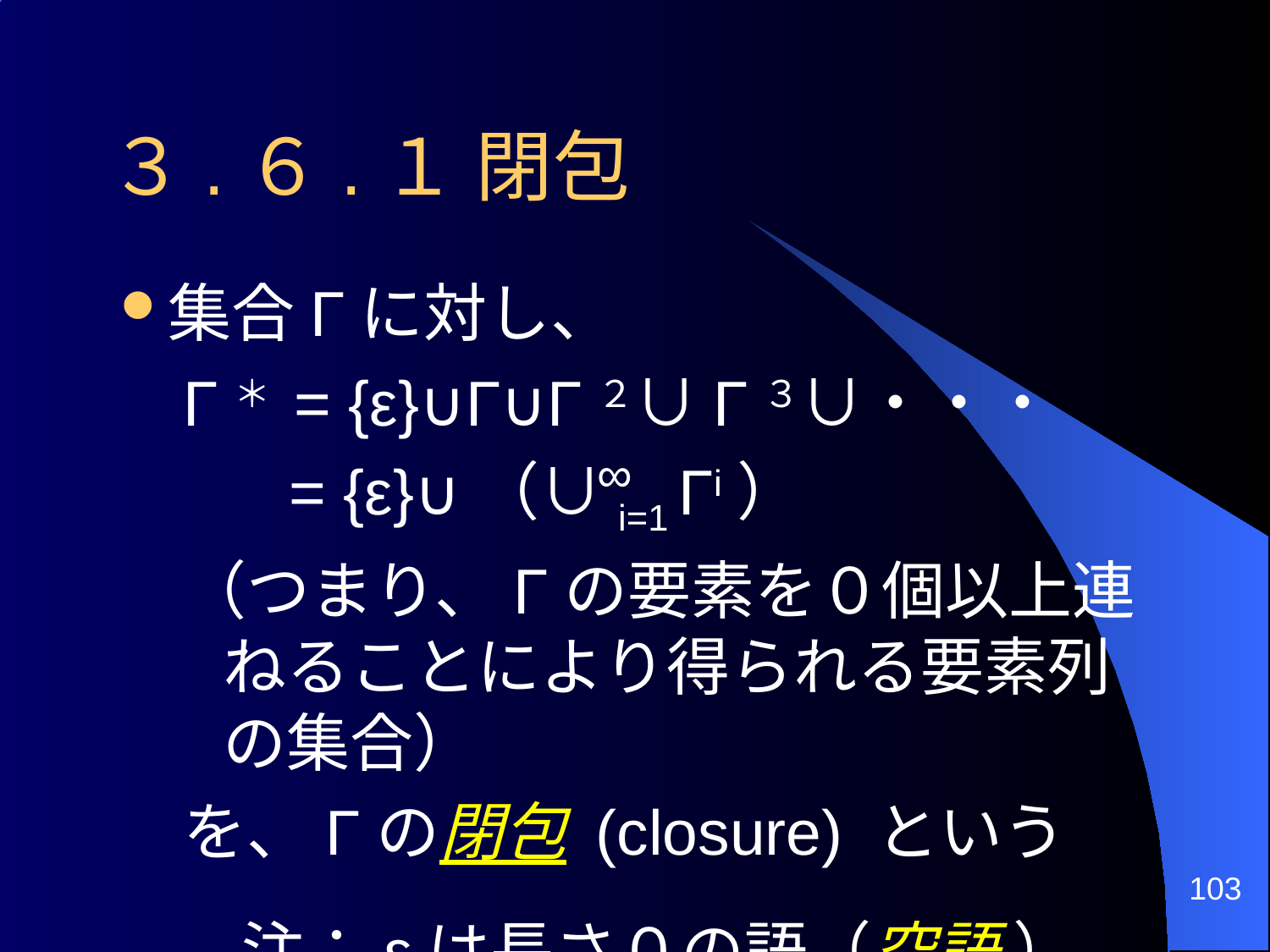

# ３.６.１ 閉包
集合Γに対し、
Γ＊ = {ε}∪Γ∪Γ２∪Γ３∪・・・
      = {ε}∪（∪i=1 Γi）
（つまり、Γの要素を０個以上連ねることにより得られる要素列の集合）
を、Γの閉包 (closure) という
   注：εは長さ０の語（空語 ）
∞
103